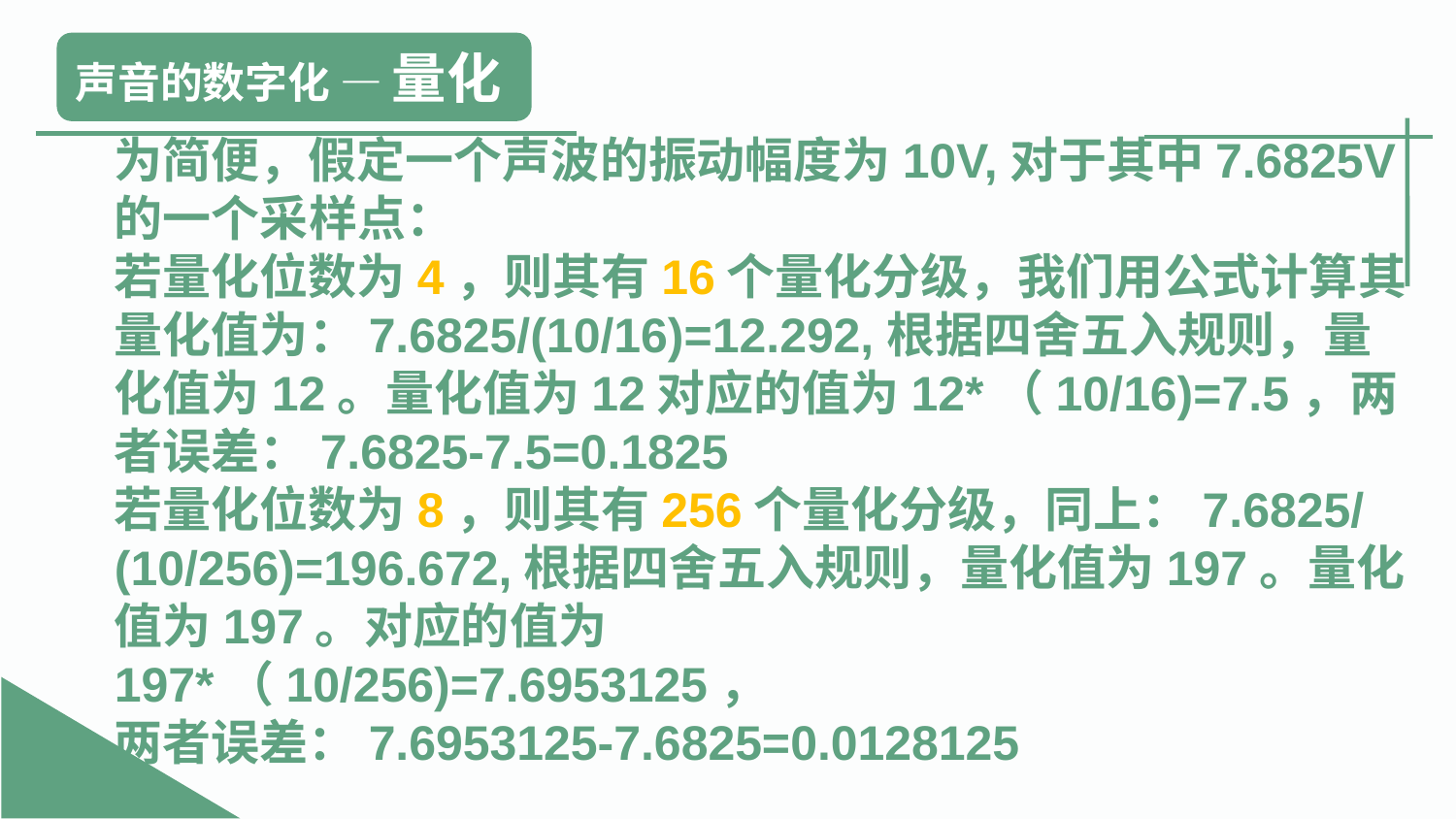

声音的数字化 — 量化
为简便，假定一个声波的振动幅度为10V,对于其中7.6825V的一个采样点：
若量化位数为4，则其有16个量化分级，我们用公式计算其量化值为：7.6825/(10/16)=12.292,根据四舍五入规则，量化值为12。量化值为12对应的值为12*（10/16)=7.5，两者误差：7.6825-7.5=0.1825
若量化位数为8，则其有256个量化分级，同上：7.6825/(10/256)=196.672,根据四舍五入规则，量化值为197。量化值为197。对应的值为
197*（10/256)=7.6953125，
两者误差：7.6953125-7.6825=0.0128125